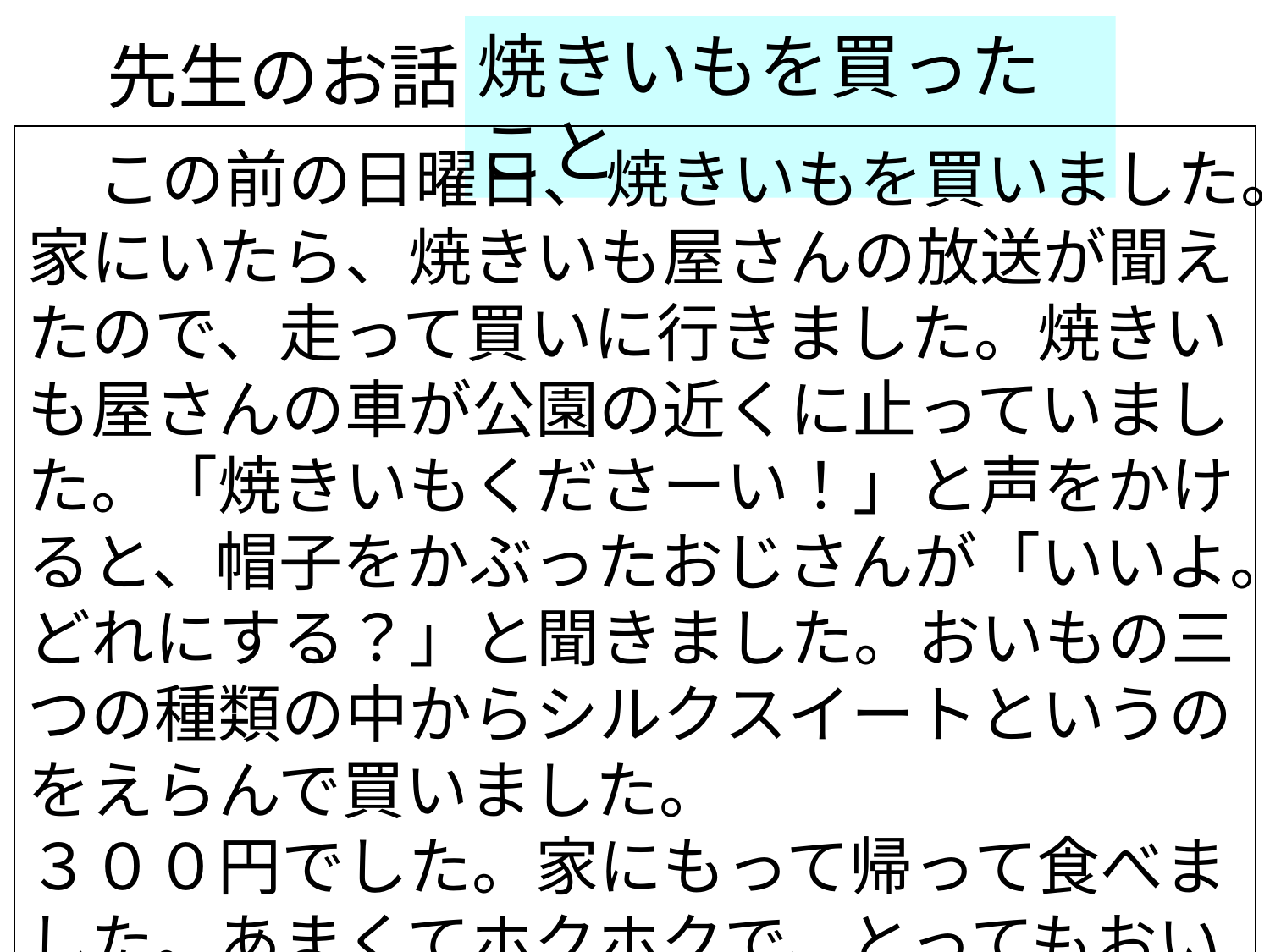

焼きいもを買ったこと
先生のお話
　この前の日曜日、焼きいもを買いました。家にいたら、焼きいも屋さんの放送が聞えたので、走って買いに行きました。焼きいも屋さんの車が公園の近くに止っていました。「焼きいもくださーい！」と声をかけると、帽子をかぶったおじさんが「いいよ。どれにする？」と聞きました。おいもの三つの種類の中からシルクスイートというのをえらんで買いました。
３００円でした。家にもって帰って食べました。あまくてホクホクで、とってもおいしかったです。